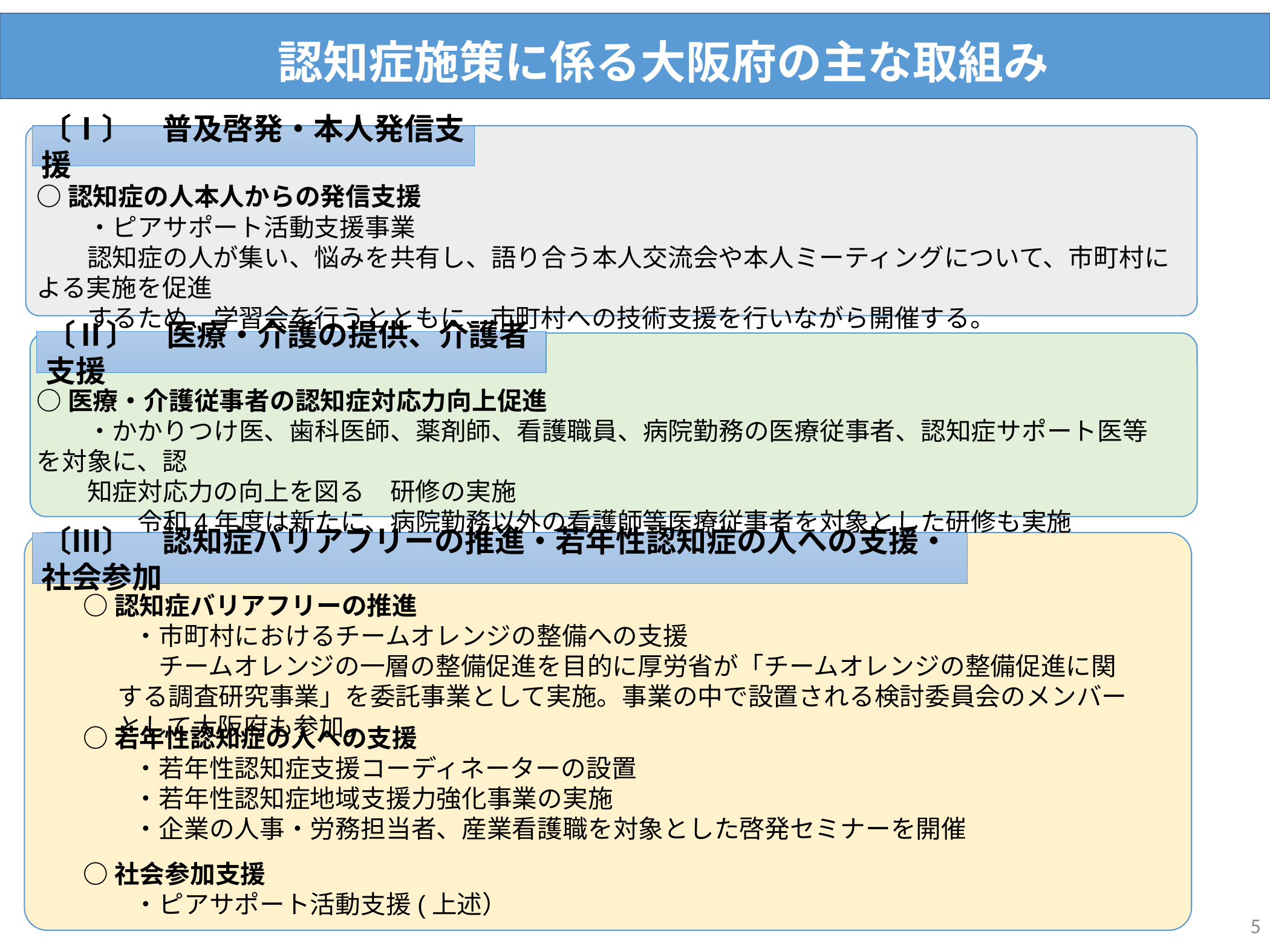

認知症施策に係る大阪府の主な取組み

〔Ⅰ〕　普及啓発・本人発信支援
○認知症の人本人からの発信支援
　　・ピアサポート活動支援事業
　　認知症の人が集い、悩みを共有し、語り合う本人交流会や本人ミーティングについて、市町村による実施を促進
　　するため、学習会を行うとともに、市町村への技術支援を行いながら開催する。

〔Ⅱ〕　医療・介護の提供、介護者支援

○医療・介護従事者の認知症対応力向上促進
　　・かかりつけ医、歯科医師、薬剤師、看護職員、病院勤務の医療従事者、認知症サポート医等を対象に、認
　　知症対応力の向上を図る　研修の実施
　　　　令和4年度は新たに、病院勤務以外の看護師等医療従事者を対象とした研修も実施

〔Ⅲ〕　認知症バリアフリーの推進・若年性認知症の人への支援・社会参加
○認知症バリアフリーの推進
　　・市町村におけるチームオレンジの整備への支援
　　　チームオレンジの一層の整備促進を目的に厚労省が「チームオレンジの整備促進に関する調査研究事業」を委託事業として実施。事業の中で設置される検討委員会のメンバーとして大阪府も参加。

○若年性認知症の人への支援
　　・若年性認知症支援コーディネーターの設置
　　・若年性認知症地域支援力強化事業の実施
　　・企業の人事・労務担当者、産業看護職を対象とした啓発セミナーを開催

○社会参加支援
　　・ピアサポート活動支援(上述）
5